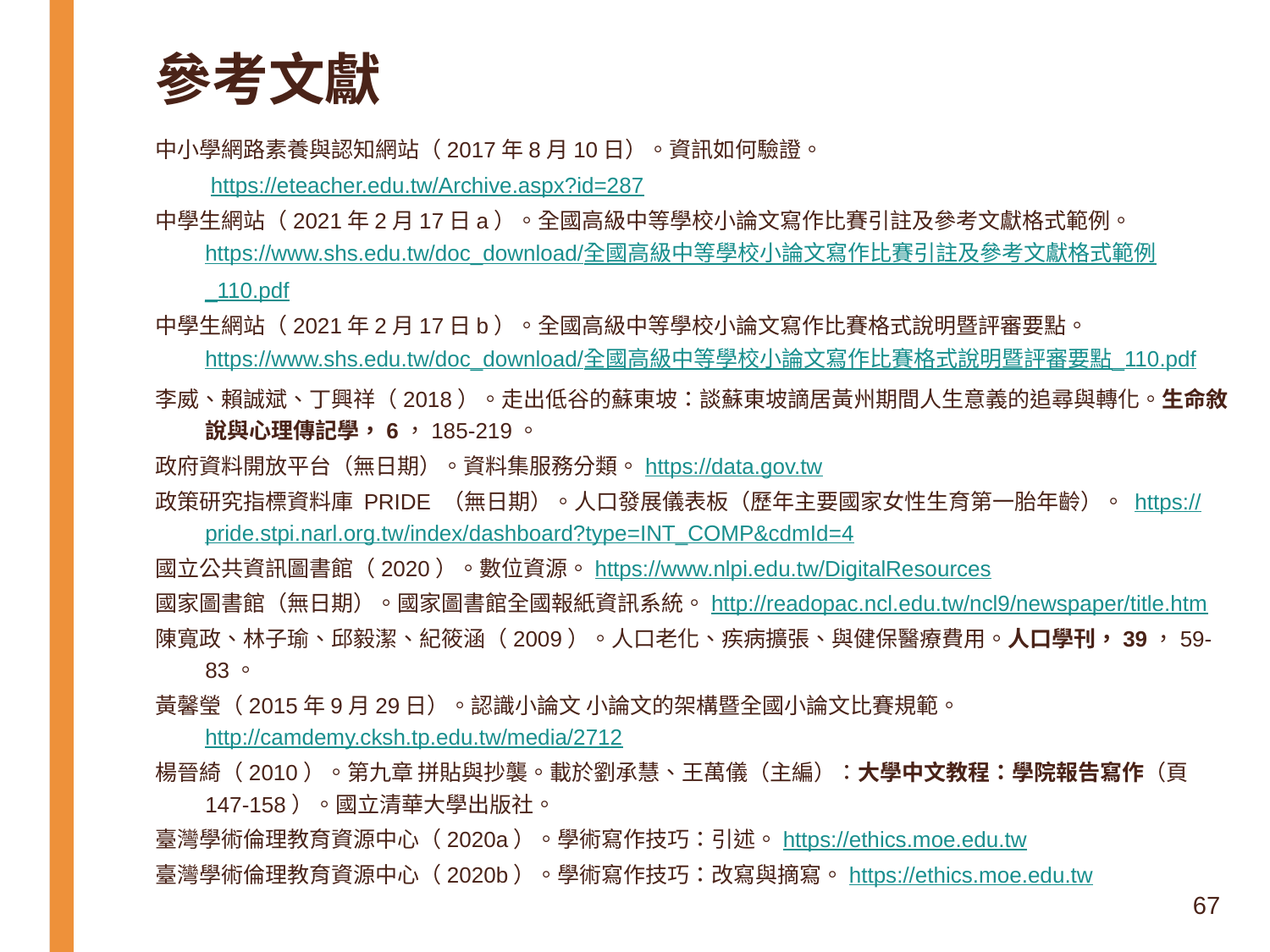

# 參考文獻
中小學網路素養與認知網站（2017年8月10日）。資訊如何驗證。
         https://eteacher.edu.tw/Archive.aspx?id=287
中學生網站（2021年2月17日a）。全國高級中等學校小論文寫作比賽引註及參考文獻格式範例。https://www.shs.edu.tw/doc_download/全國高級中等學校小論文寫作比賽引註及參考文獻格式範例_110.pdf
中學生網站（2021年2月17日b）。全國高級中等學校小論文寫作比賽格式說明暨評審要點。https://www.shs.edu.tw/doc_download/全國高級中等學校小論文寫作比賽格式說明暨評審要點_110.pdf
李威、賴誠斌、丁興祥（2018）。走出低谷的蘇東坡：談蘇東坡謫居黃州期間人生意義的追尋與轉化。生命敘說與心理傳記學，6，185-219。
政府資料開放平台（無日期）。資料集服務分類。https://data.gov.tw
政策研究指標資料庫 PRIDE （無日期）。人口發展儀表板（歷年主要國家女性生育第一胎年齡）。 https://pride.stpi.narl.org.tw/index/dashboard?type=INT_COMP&cdmId=4
國立公共資訊圖書館（2020）。數位資源。https://www.nlpi.edu.tw/DigitalResources
國家圖書館（無日期）。國家圖書館全國報紙資訊系統。http://readopac.ncl.edu.tw/ncl9/newspaper/title.htm
陳寬政、林子瑜、邱毅潔、紀筱涵（2009）。人口老化、疾病擴張、與健保醫療費用。人口學刊，39，59-83。
黃馨瑩（2015年9月29日）。認識小論文 小論文的架構暨全國小論文比賽規範。http://camdemy.cksh.tp.edu.tw/media/2712
楊晉綺（2010）。第九章 拼貼與抄襲。載於劉承慧、王萬儀（主編）：大學中文教程：學院報告寫作（頁147-158）。國立清華大學出版社。
臺灣學術倫理教育資源中心（2020a）。學術寫作技巧：引述。https://ethics.moe.edu.tw
臺灣學術倫理教育資源中心（2020b）。學術寫作技巧：改寫與摘寫。https://ethics.moe.edu.tw

67